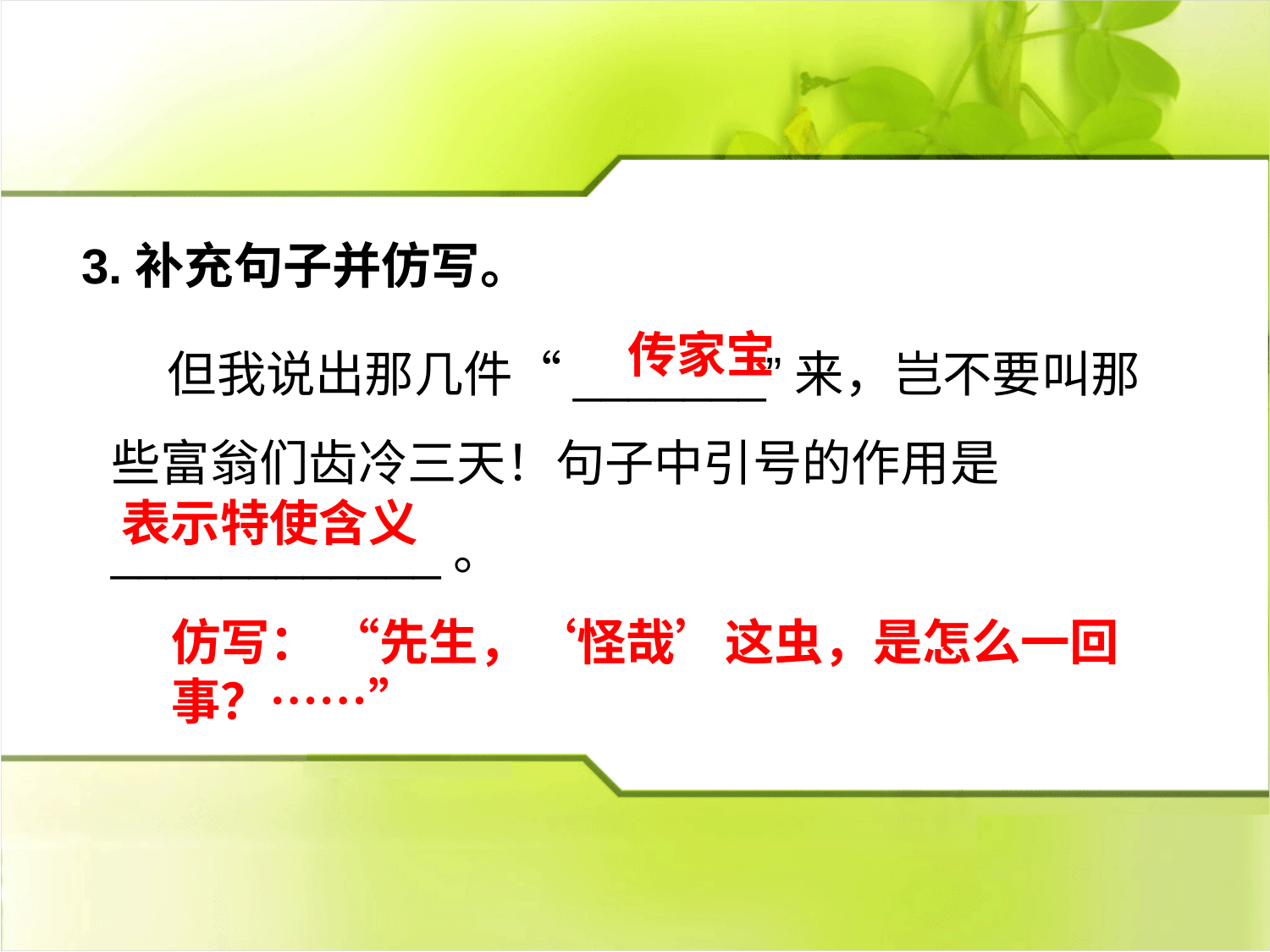

3.补充句子并仿写。
    但我说出那几件“_______”来，岂不要叫那些富翁们齿冷三天！句子中引号的作用是____________。
传家宝
表示特使含义
仿写： “先生，‘怪哉’这虫，是怎么一回事？……”